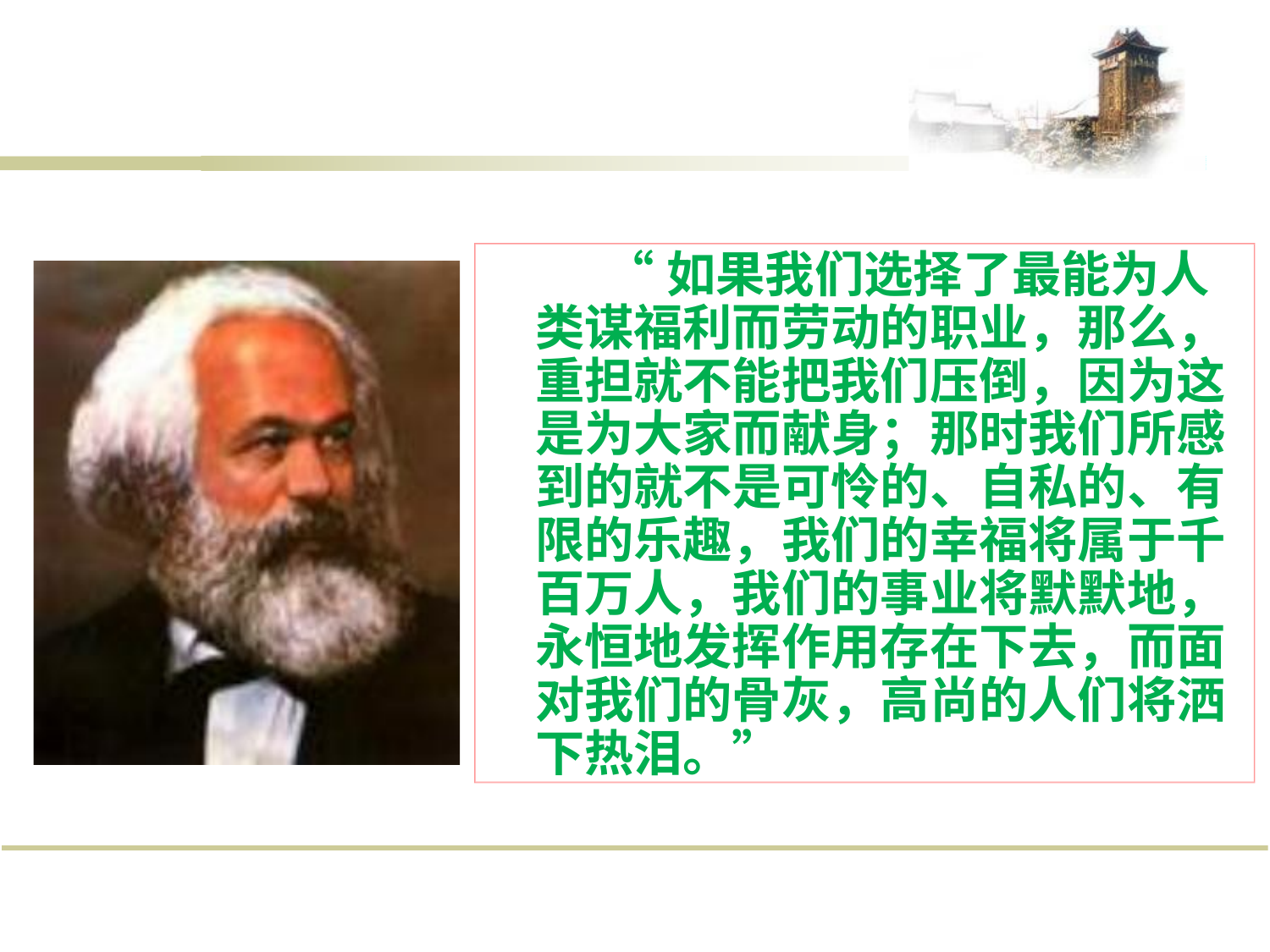

“如果我们选择了最能为人 类谋福利而劳动的职业，那么， 重担就不能把我们压倒，因为这 是为大家而献身；那时我们所感 到的就不是可怜的、自私的、有 限的乐趣，我们的幸福将属于千 百万人，我们的事业将默默地， 永恒地发挥作用存在下去，而面 对我们的骨灰，高尚的人们将洒 下热泪。”

16